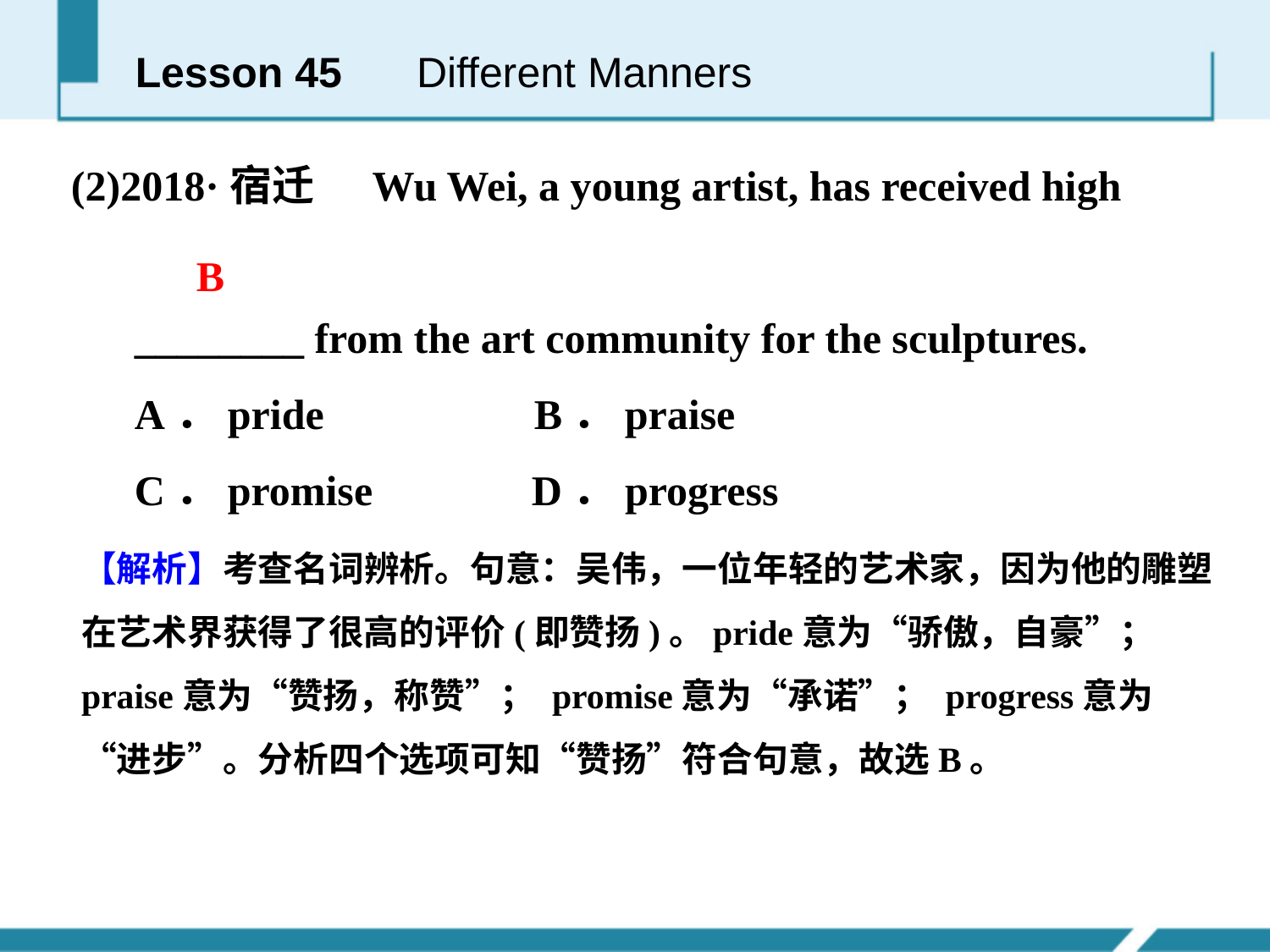

Lesson 45 　Different Manners
(2)2018·宿迁     Wu Wei, a young artist, has received high
      ________ from the art community for the sculptures.
      A．pride　　           B．praise
      C．promise               D．progress
B

【解析】考查名词辨析。句意：吴伟，一位年轻的艺术家，因为他的雕塑在艺术界获得了很高的评价(即赞扬)。pride意为“骄傲，自豪”； praise意为“赞扬，称赞”； promise意为“承诺”； progress意为“进步”。分析四个选项可知“赞扬”符合句意，故选B。